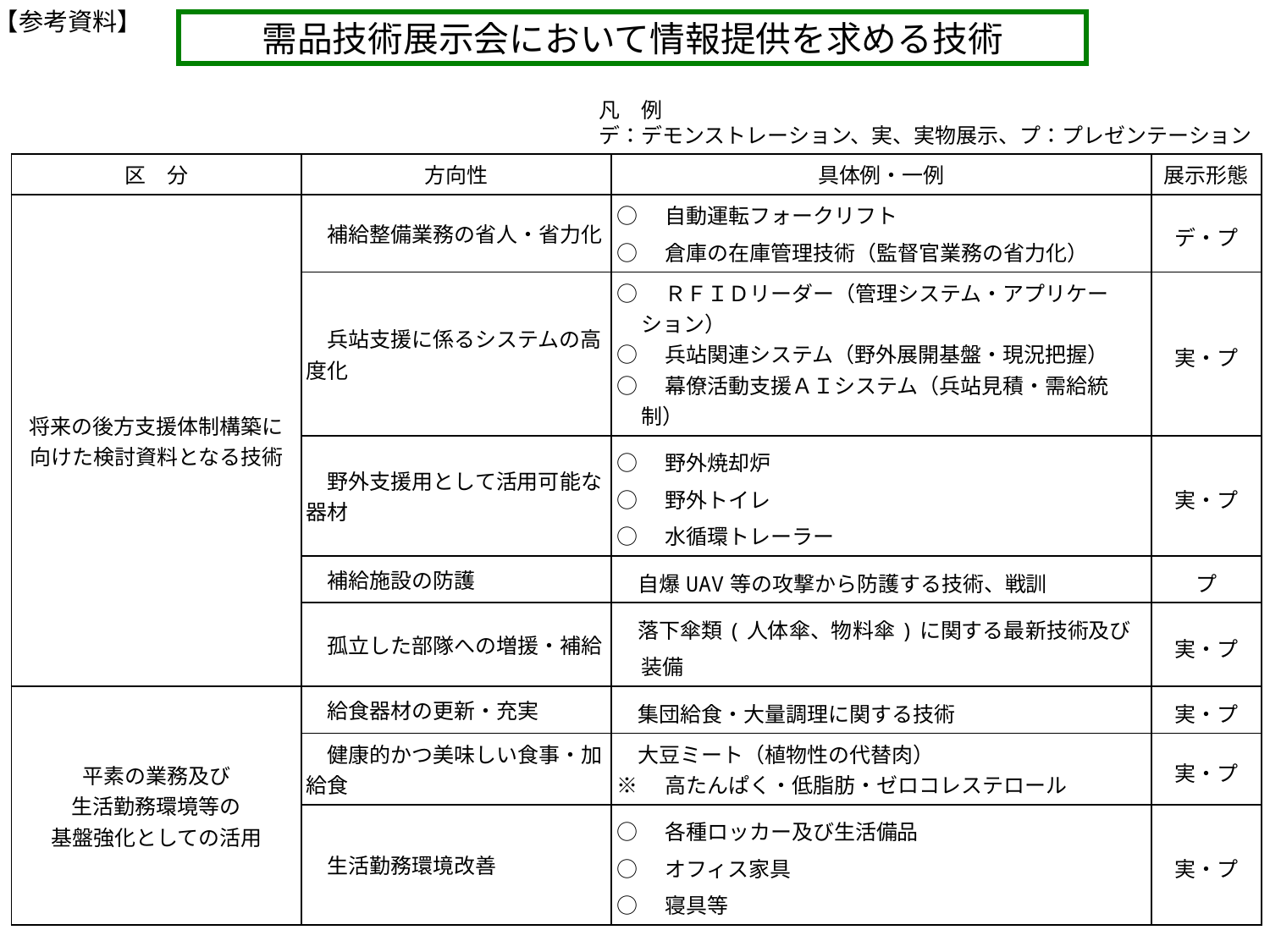

【参考資料】
需品技術展示会において情報提供を求める技術
凡　例
デ：デモンストレーション、実、実物展示、プ：プレゼンテーション
| 区　分 | 方向性 | 具体例・一例 | 展示形態 |
| --- | --- | --- | --- |
| 将来の後方支援体制構築に 向けた検討資料となる技術 | 補給整備業務の省人・省力化 | ○　自動運転フォークリフト ○　倉庫の在庫管理技術（監督官業務の省力化） | デ・プ |
|  | 兵站支援に係るシステムの高度化 | ○　ＲＦＩＤリーダー（管理システム・アプリケーション） ○　兵站関連システム（野外展開基盤・現況把握） ○　幕僚活動支援ＡＩシステム（兵站見積・需給統制） | 実・プ |
|  | 野外支援用として活用可能な器材 | ○　野外焼却炉 ○　野外トイレ ○　水循環トレーラー | 実・プ |
|  | 補給施設の防護 | 自爆UAV等の攻撃から防護する技術、戦訓 | プ |
|  | 孤立した部隊への増援・補給 | 落下傘類(人体傘、物料傘)に関する最新技術及び装備 | 実・プ |
| 平素の業務及び 生活勤務環境等の 基盤強化としての活用 | 給食器材の更新・充実 | 集団給食・大量調理に関する技術 | 実・プ |
|  | 健康的かつ美味しい食事・加給食 | 大豆ミート（植物性の代替肉） ※　高たんぱく・低脂肪・ゼロコレステロール | 実・プ |
|  | 生活勤務環境改善 | ○　各種ロッカー及び生活備品 ○　オフィス家具 ○　寝具等 | 実・プ |